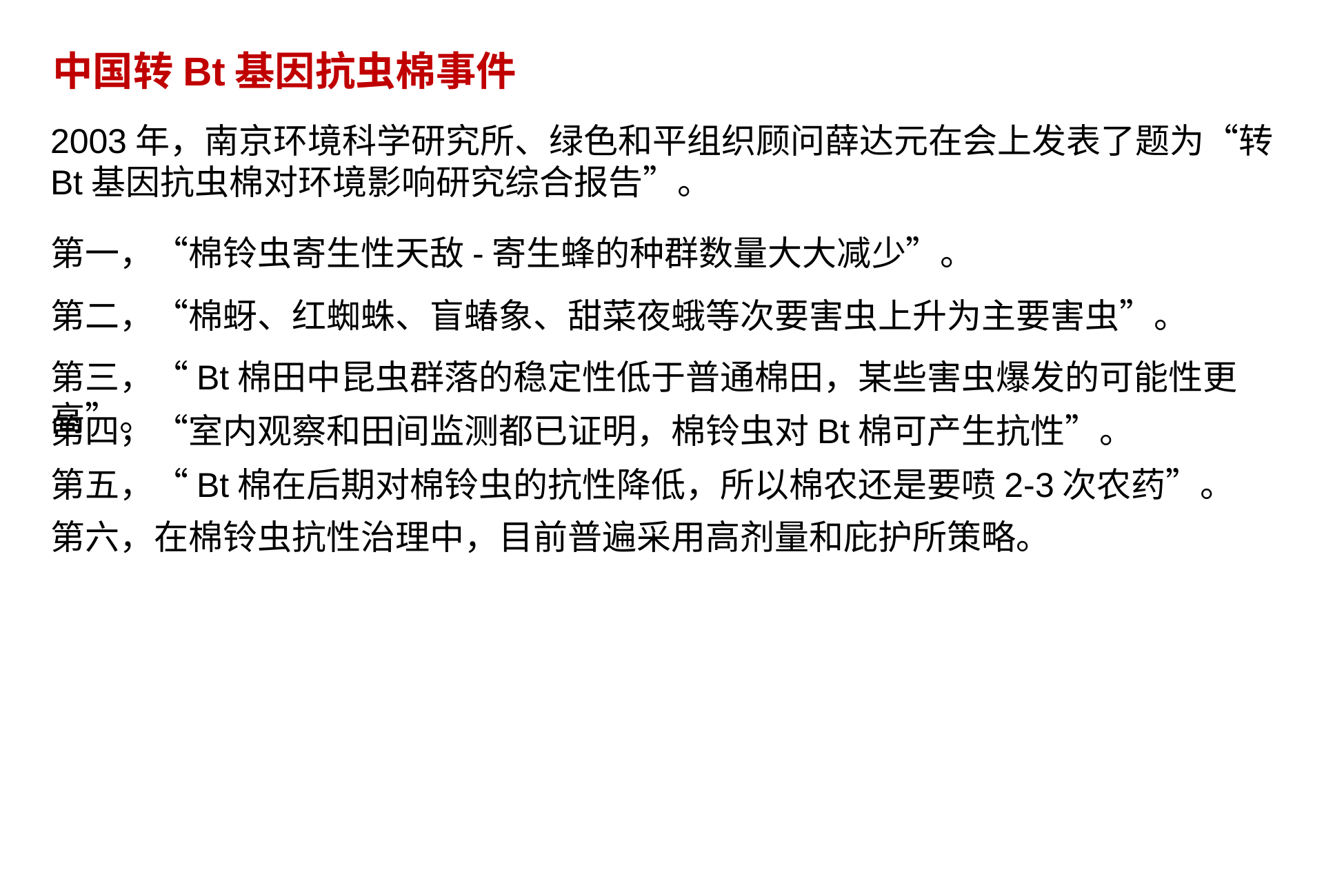

中国转Bt基因抗虫棉事件
2003年，南京环境科学研究所、绿色和平组织顾问薛达元在会上发表了题为“转Bt基因抗虫棉对环境影响研究综合报告”。
第一，“棉铃虫寄生性天敌-寄生蜂的种群数量大大减少”。
第二，“棉蚜、红蜘蛛、盲蝽象、甜菜夜蛾等次要害虫上升为主要害虫”。
第三，“Bt棉田中昆虫群落的稳定性低于普通棉田，某些害虫爆发的可能性更高”。
第四，“室内观察和田间监测都已证明，棉铃虫对Bt棉可产生抗性”。
第五，“Bt棉在后期对棉铃虫的抗性降低，所以棉农还是要喷2-3次农药”。
第六，在棉铃虫抗性治理中，目前普遍采用高剂量和庇护所策略。